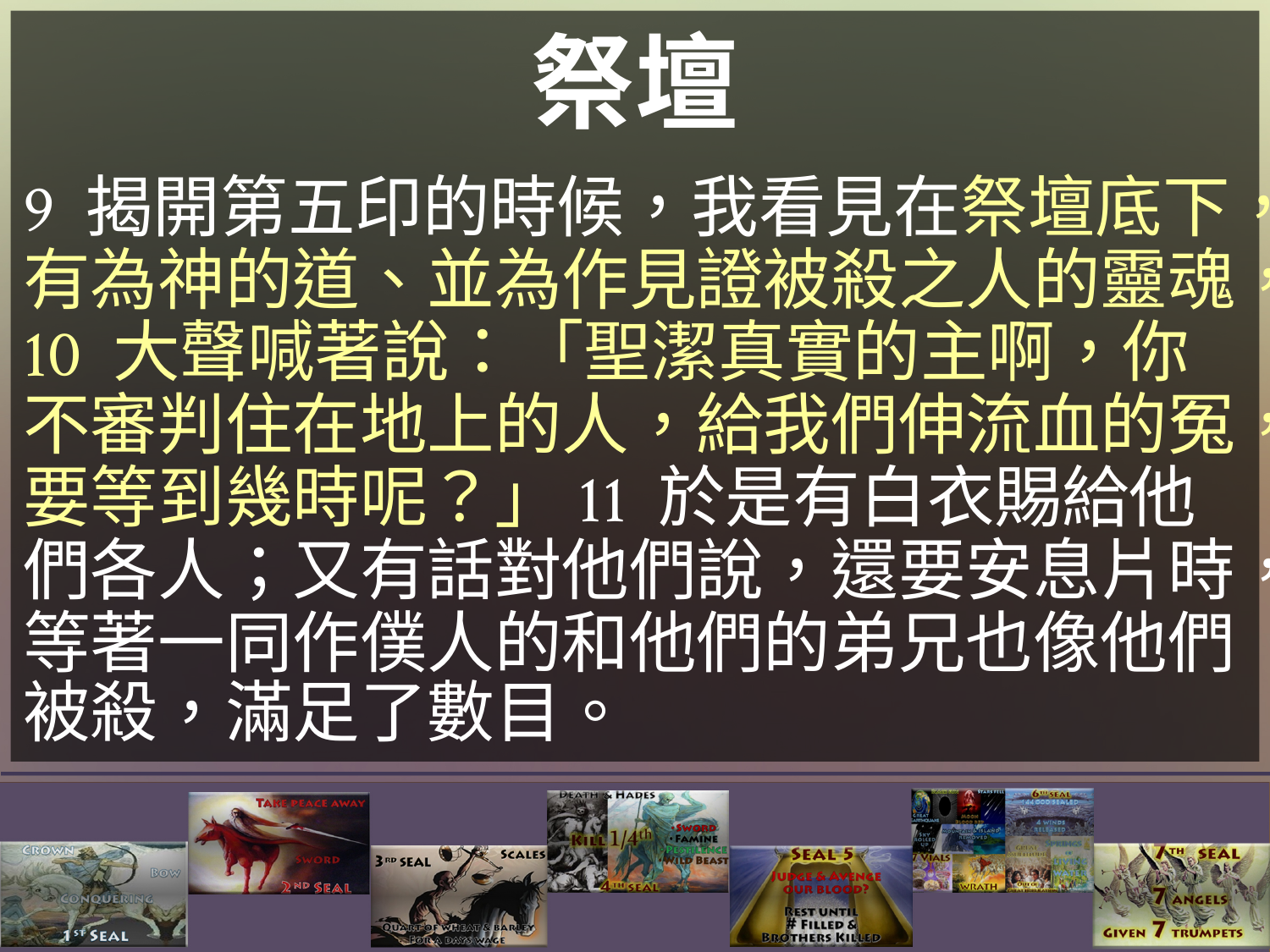

祭壇
9 揭開第五印的時候，我看見在祭壇底下，有為神的道、並為作見證被殺之人的靈魂，10 大聲喊著說：「聖潔真實的主啊，你不審判住在地上的人，給我們伸流血的冤，要等到幾時呢？」11 於是有白衣賜給他們各人；又有話對他們說，還要安息片時，等著一同作僕人的和他們的弟兄也像他們被殺，滿足了數目。